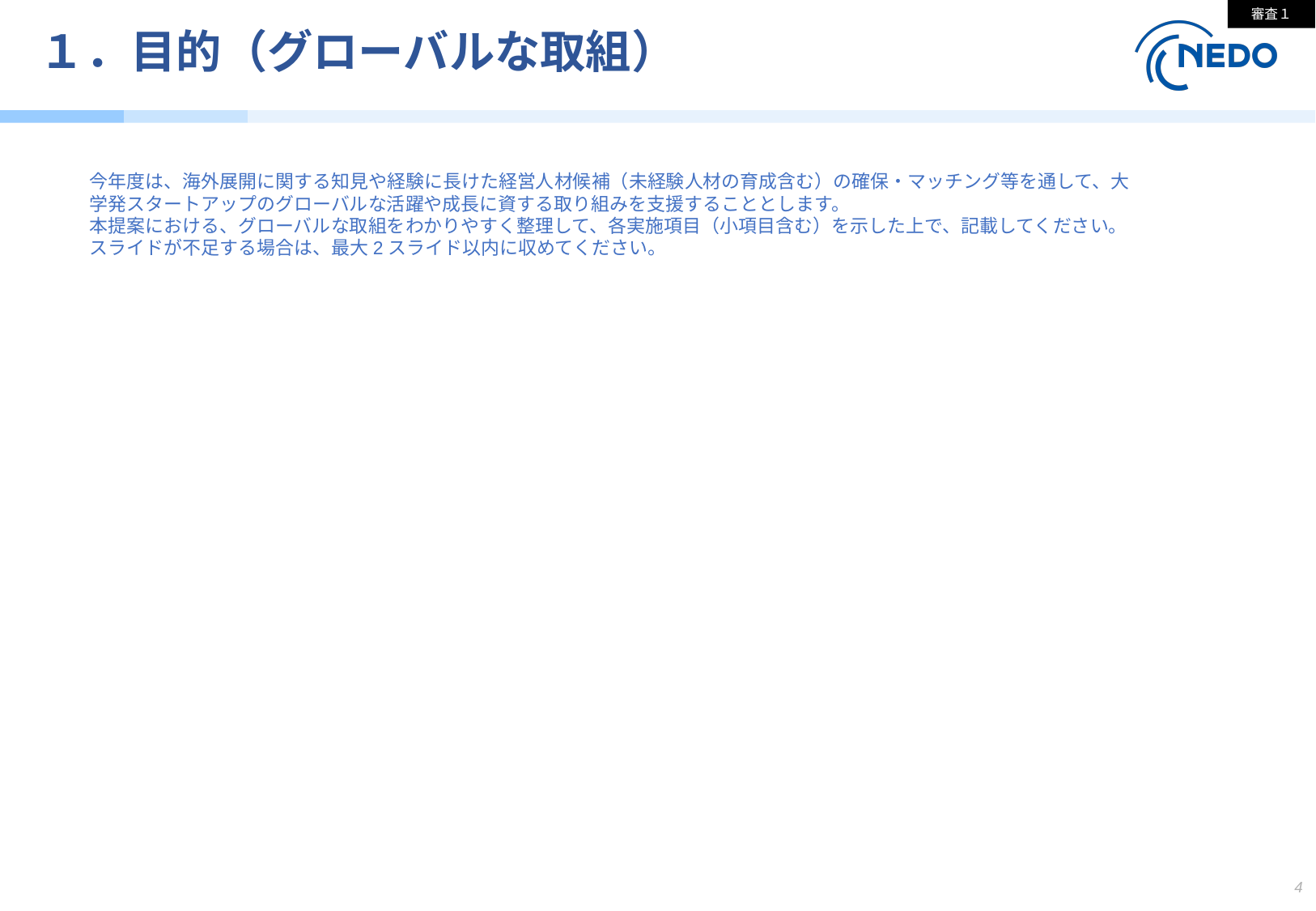

審査１
# １．目的（グローバルな取組）
今年度は、海外展開に関する知見や経験に長けた経営人材候補（未経験人材の育成含む）の確保・マッチング等を通して、大学発スタートアップのグローバルな活躍や成長に資する取り組みを支援することとします。
本提案における、グローバルな取組をわかりやすく整理して、各実施項目（小項目含む）を示した上で、記載してください。
スライドが不足する場合は、最大2スライド以内に収めてください。
4